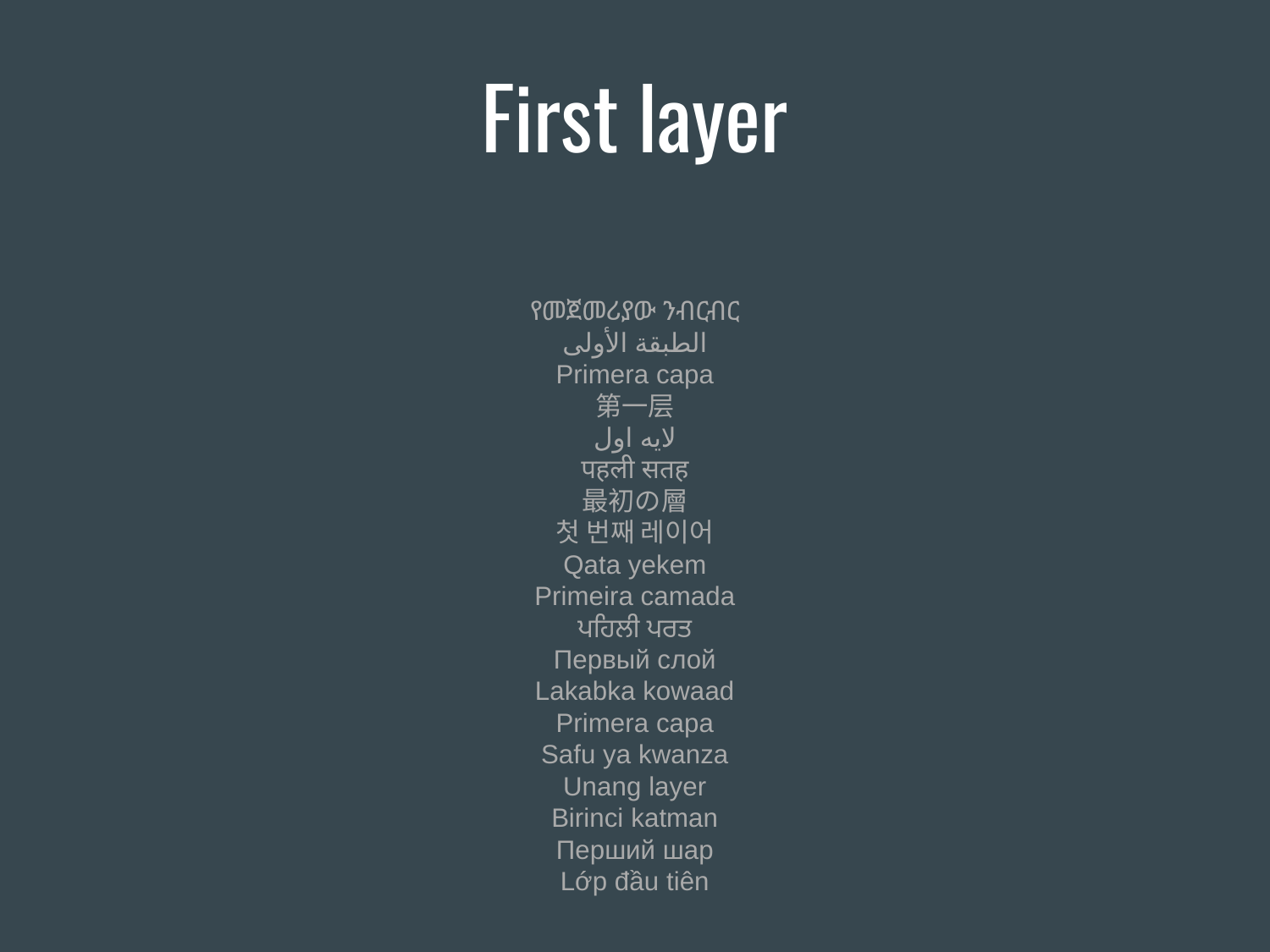

First layer
የመጀመሪያው ንብርብር
الطبقة الأولى
Primera capa
第一层
لایه اول
पहली सतह
最初の層
첫 번째 레이어
Qata yekem
Primeira camada
ਪਹਿਲੀ ਪਰਤ
Первый слой
Lakabka kowaad
Primera capa
Safu ya kwanza
Unang layer
Birinci katman
Перший шар
Lớp đầu tiên